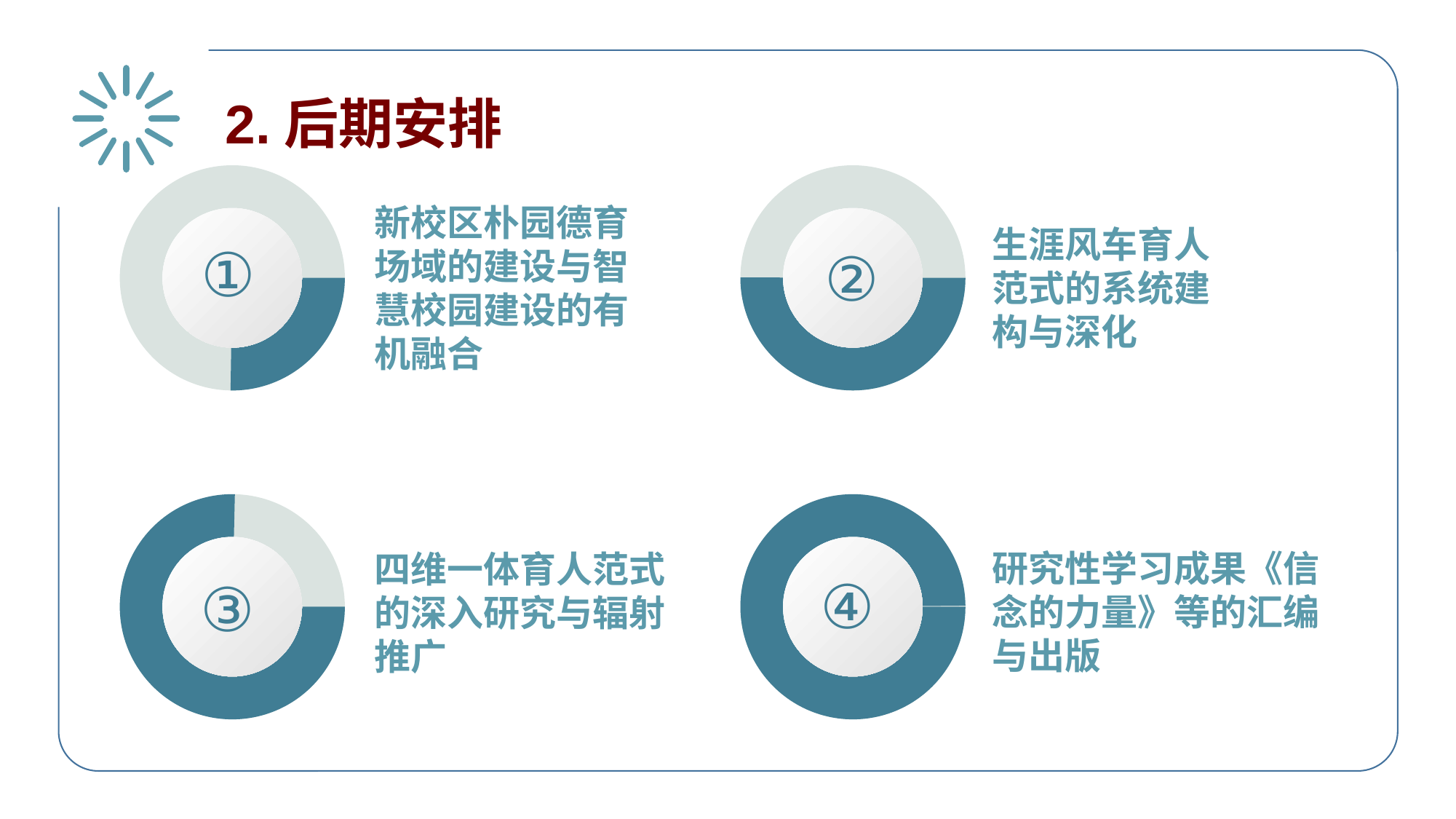

2.后期安排

①

②
新校区朴园德育场域的建设与智慧校园建设的有机融合
生涯风车育人范式的系统建构与深化

③

④

研究性学习成果《信念的力量》等的汇编与出版
四维一体育人范式的深入研究与辐射推广